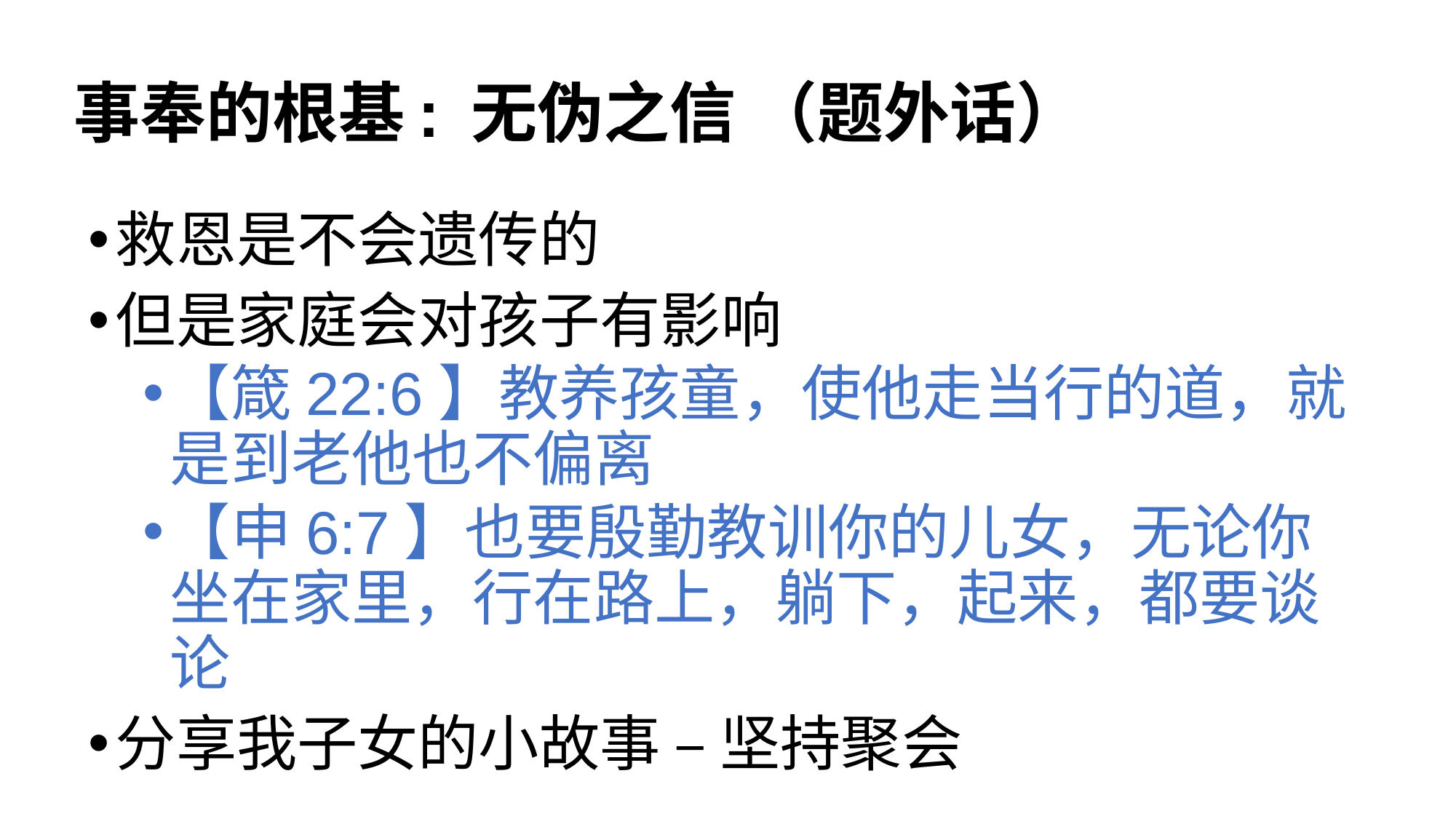

# 事奉的根基: 无伪之信 （题外话）
救恩是不会遗传的
但是家庭会对孩子有影响
【箴22:6】教养孩童，使他走当行的道，就是到老他也不偏离
【申6:7】也要殷勤教训你的儿女，无论你坐在家里，行在路上，躺下，起来，都要谈论
分享我子女的小故事 – 坚持聚会